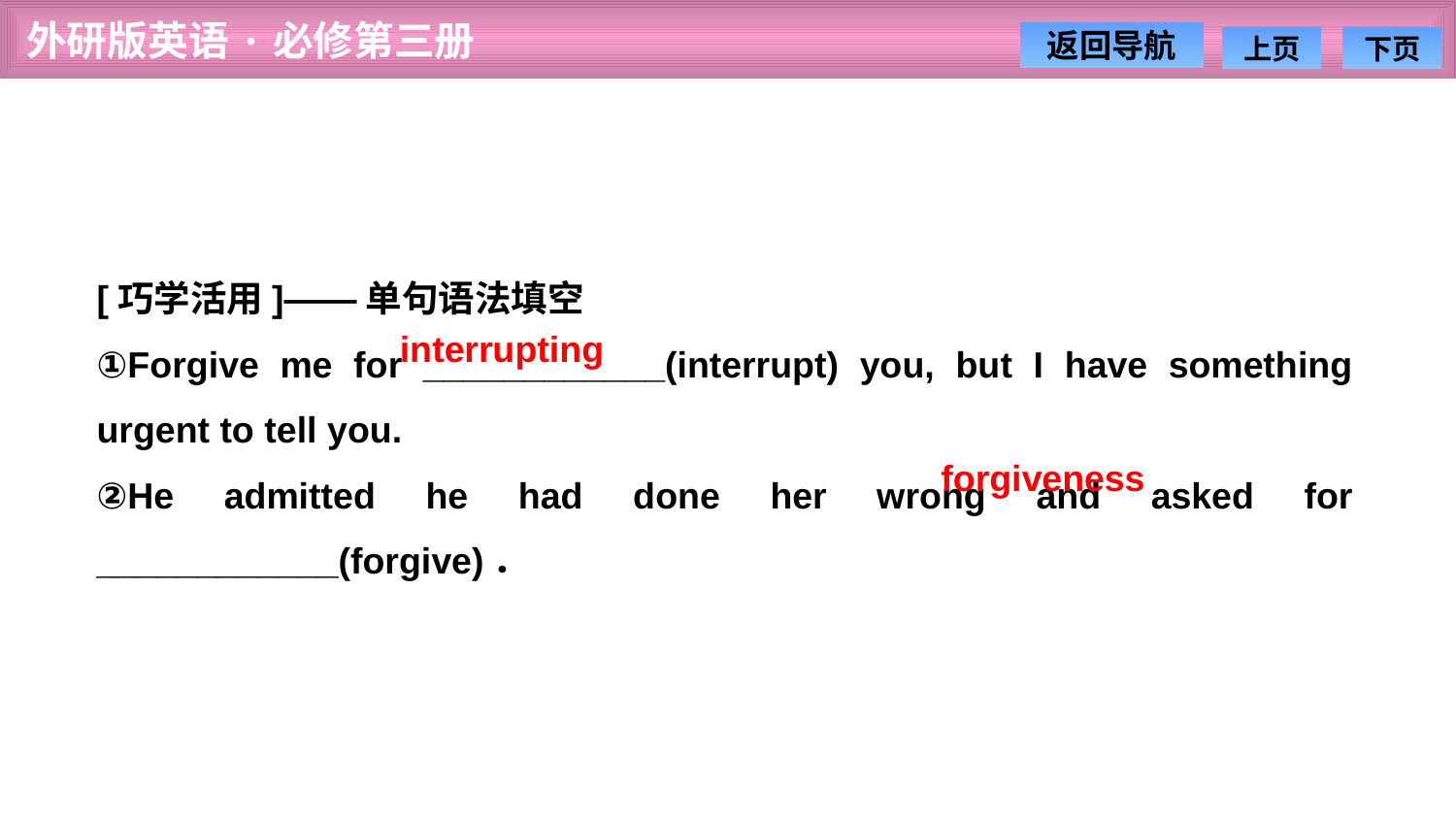

[巧学活用]——单句语法填空
①Forgive me for ____________(interrupt) you, but I have something urgent to tell you.
②He admitted he had done her wrong and asked for ____________(forgive)．
interrupting
forgiveness